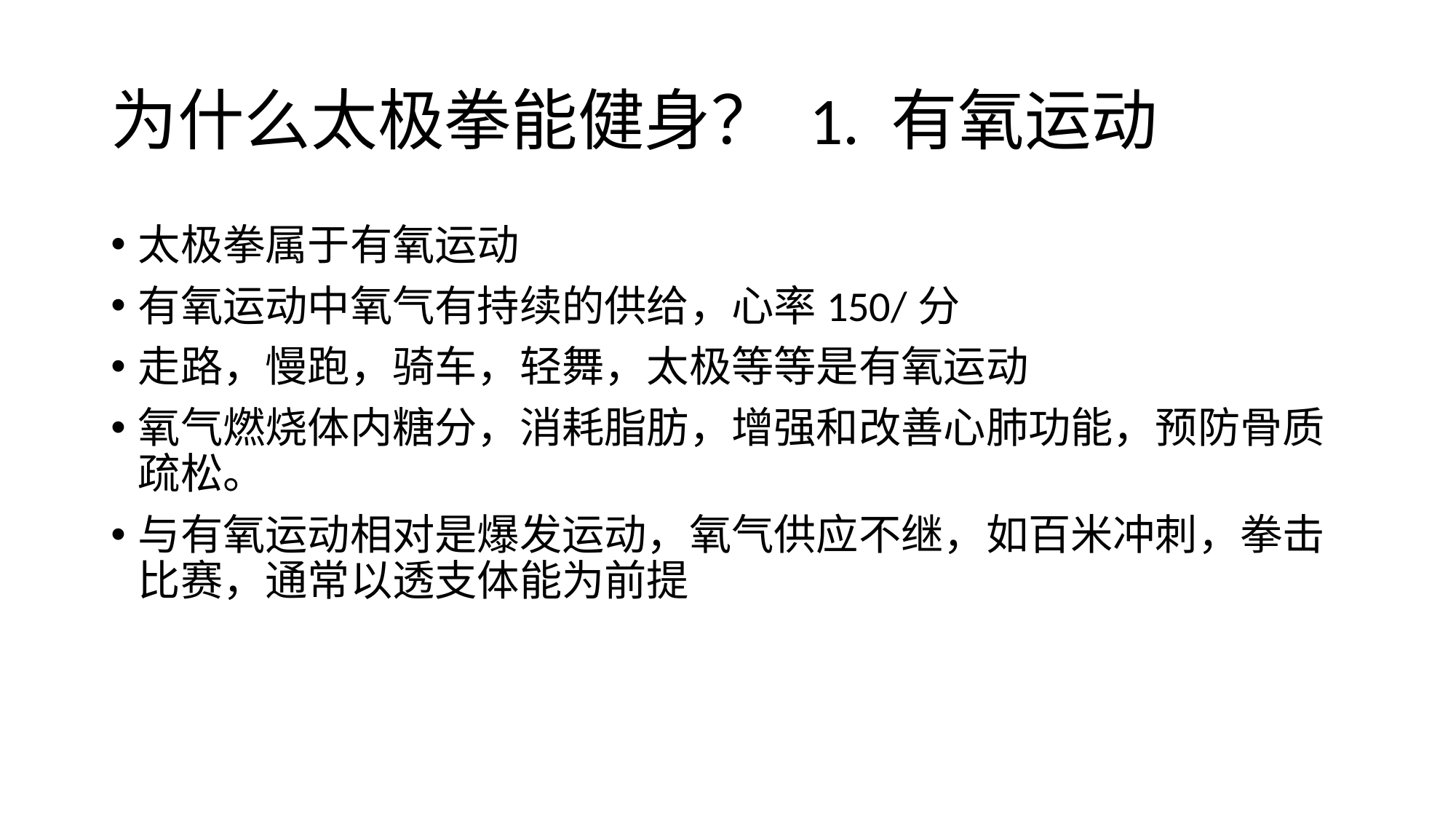

# 为什么太极拳能健身？ 1. 有氧运动
太极拳属于有氧运动
有氧运动中氧气有持续的供给，心率150/分
走路，慢跑，骑车，轻舞，太极等等是有氧运动
氧气燃烧体内糖分，消耗脂肪，增强和改善心肺功能，预防骨质疏松。
与有氧运动相对是爆发运动，氧气供应不继，如百米冲刺，拳击比赛，通常以透支体能为前提